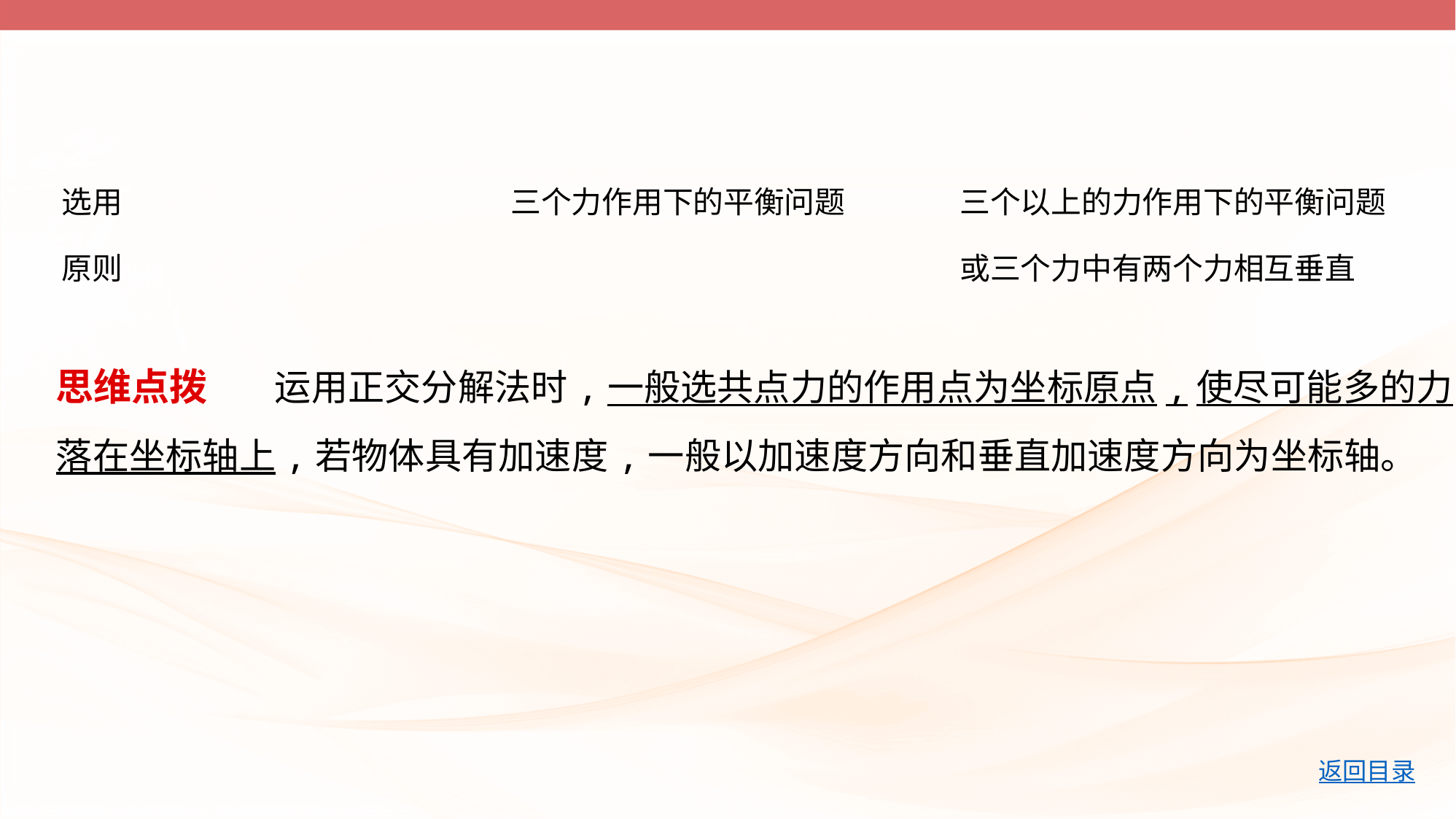

| 选用 原则 | 三个力作用下的平衡问题 | 三个以上的力作用下的平衡问题 或三个力中有两个力相互垂直 |
| --- | --- | --- |
思维点拨	运用正交分解法时,一般选共点力的作用点为坐标原点,使尽可能多的力
落在坐标轴上,若物体具有加速度,一般以加速度方向和垂直加速度方向为坐标轴。